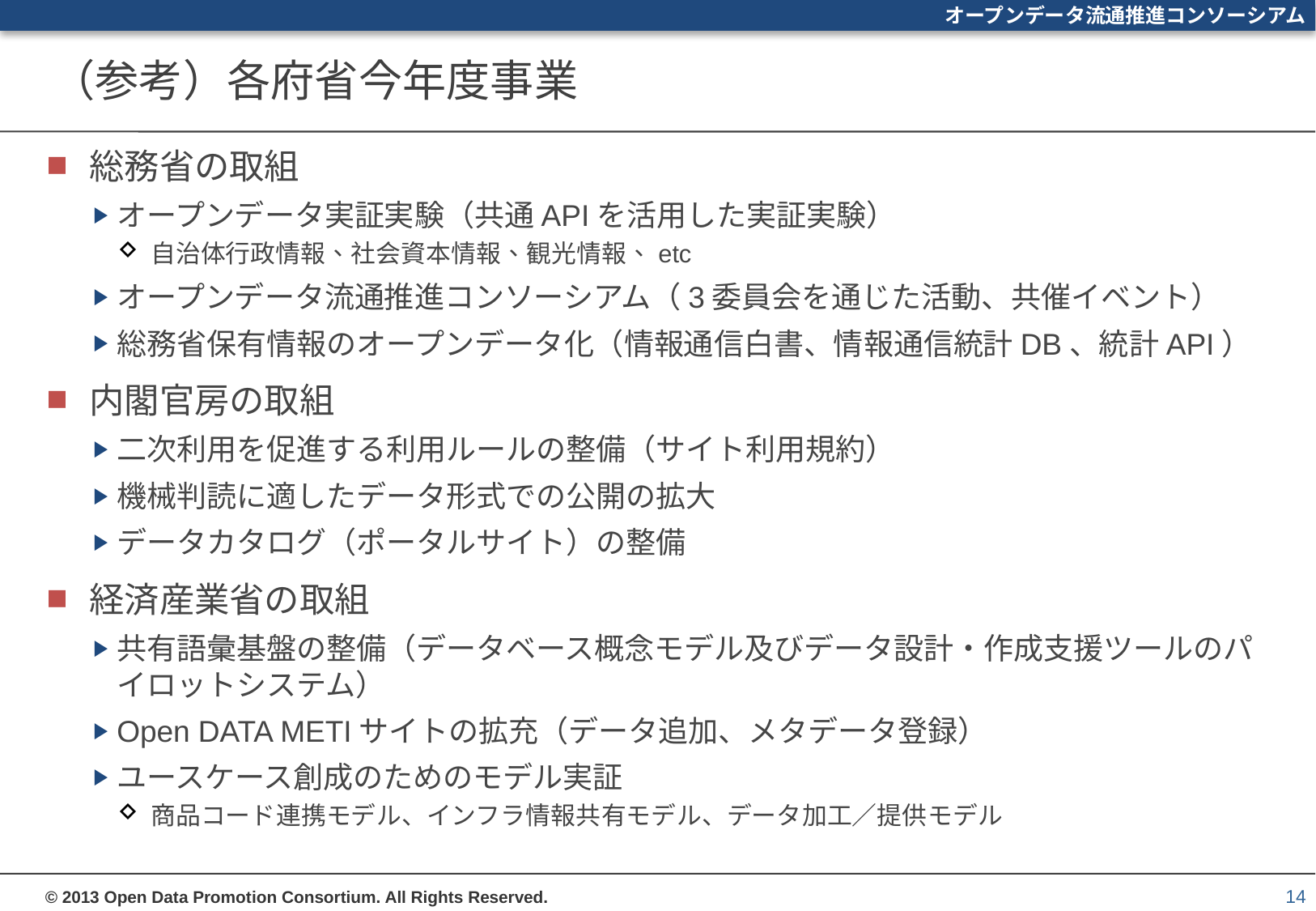

# （参考）各府省今年度事業
総務省の取組
オープンデータ実証実験（共通APIを活用した実証実験）
 自治体行政情報、社会資本情報、観光情報、etc
オープンデータ流通推進コンソーシアム（3委員会を通じた活動、共催イベント）
総務省保有情報のオープンデータ化（情報通信白書、情報通信統計DB、統計API）
内閣官房の取組
二次利用を促進する利用ルールの整備（サイト利用規約）
機械判読に適したデータ形式での公開の拡大
データカタログ（ポータルサイト）の整備
経済産業省の取組
共有語彙基盤の整備（データベース概念モデル及びデータ設計・作成支援ツールのパイロットシステム）
Open DATA METIサイトの拡充（データ追加、メタデータ登録）
ユースケース創成のためのモデル実証
 商品コード連携モデル、インフラ情報共有モデル、データ加工／提供モデル
14